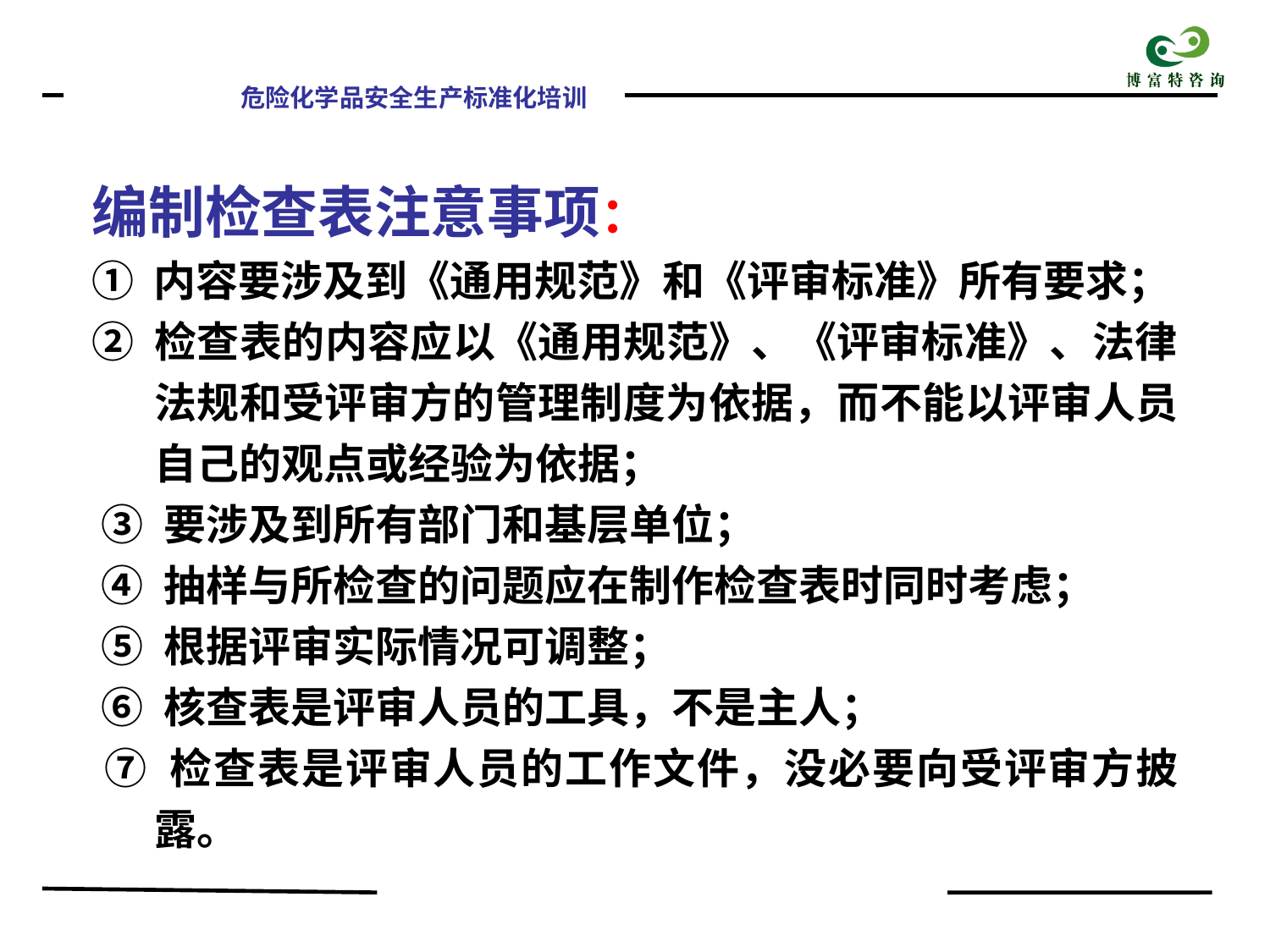

编制检查表注意事项：
① 内容要涉及到《通用规范》和《评审标准》所有要求；
② 检查表的内容应以《通用规范》、《评审标准》、法律法规和受评审方的管理制度为依据，而不能以评审人员自己的观点或经验为依据；
 ③ 要涉及到所有部门和基层单位；
 ④ 抽样与所检查的问题应在制作检查表时同时考虑；
 ⑤ 根据评审实际情况可调整；
 ⑥ 核查表是评审人员的工具，不是主人；
 ⑦ 检查表是评审人员的工作文件，没必要向受评审方披露。